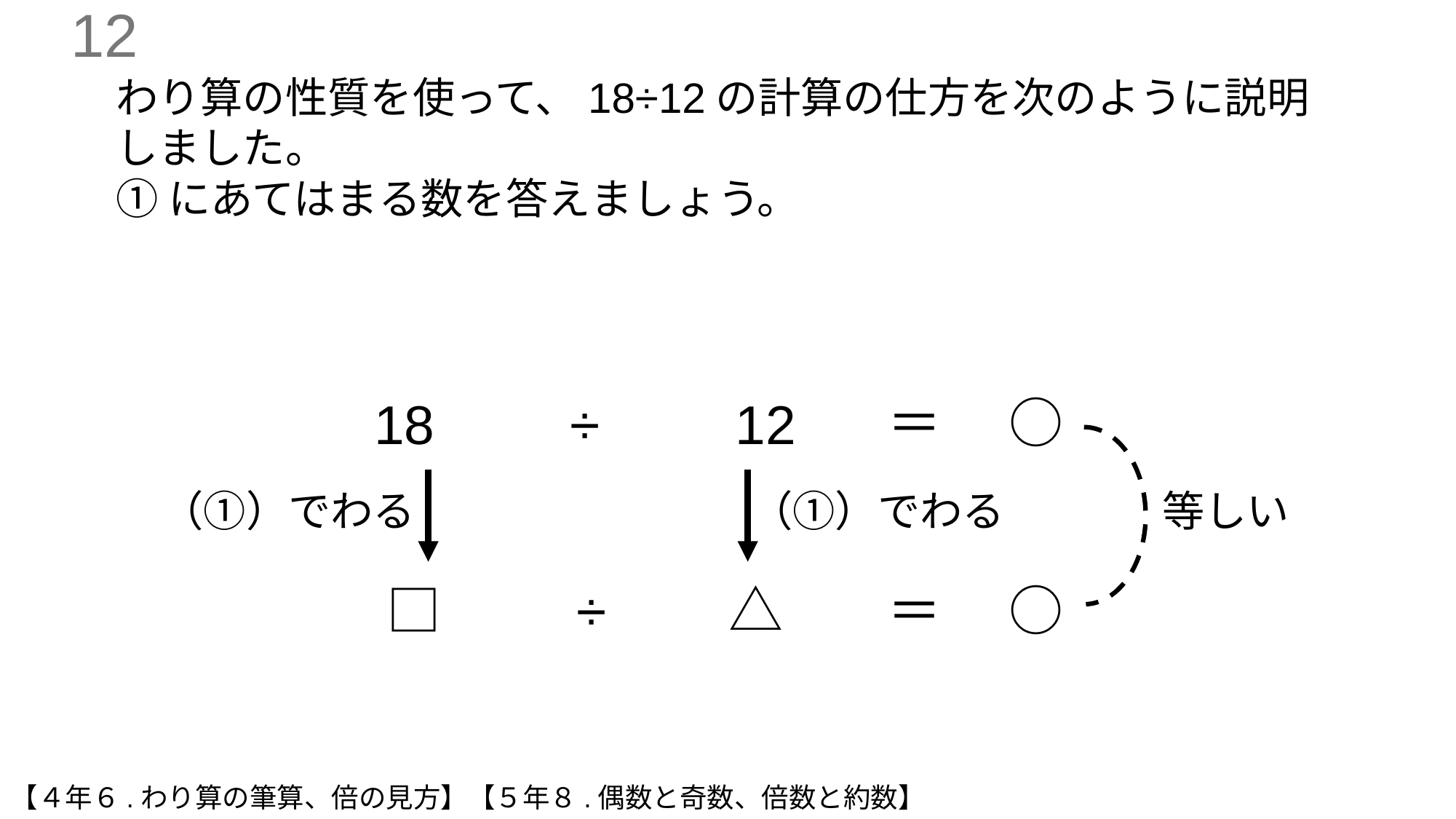

12
わり算の性質を使って、18÷12の計算の仕方を次のように説明しました。
①にあてはまる数を答えましょう。
＝ 　○
18　　÷　　12

（①）でわる
（①）でわる
等しい
□　　÷　　△
＝ 　○
【４年６.わり算の筆算、倍の見方】【５年８.偶数と奇数、倍数と約数】